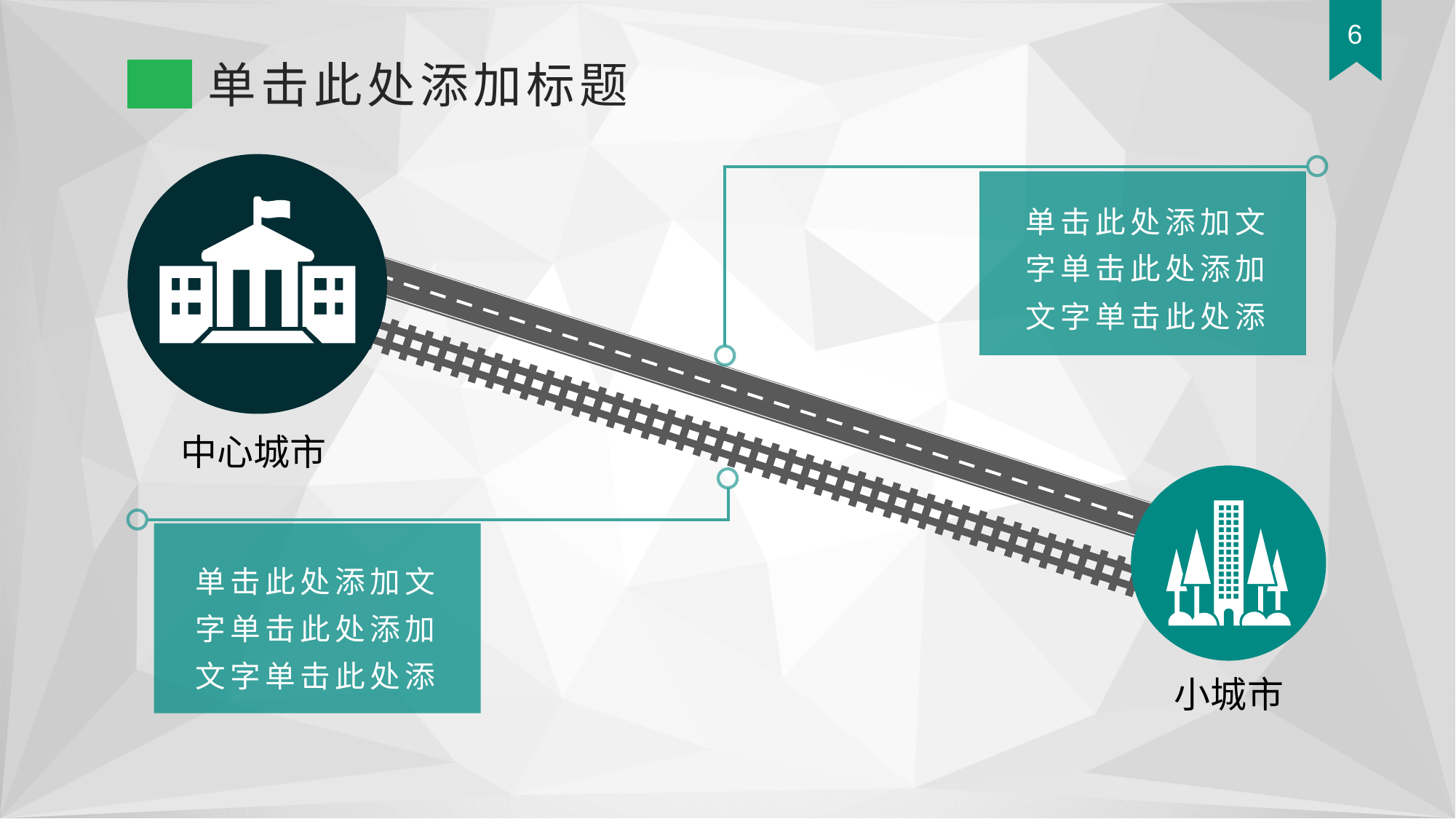

6
单击此处添加标题

单击此处添加文字单击此处添加文字单击此处添

中心城市

单击此处添加文字单击此处添加文字单击此处添
小城市